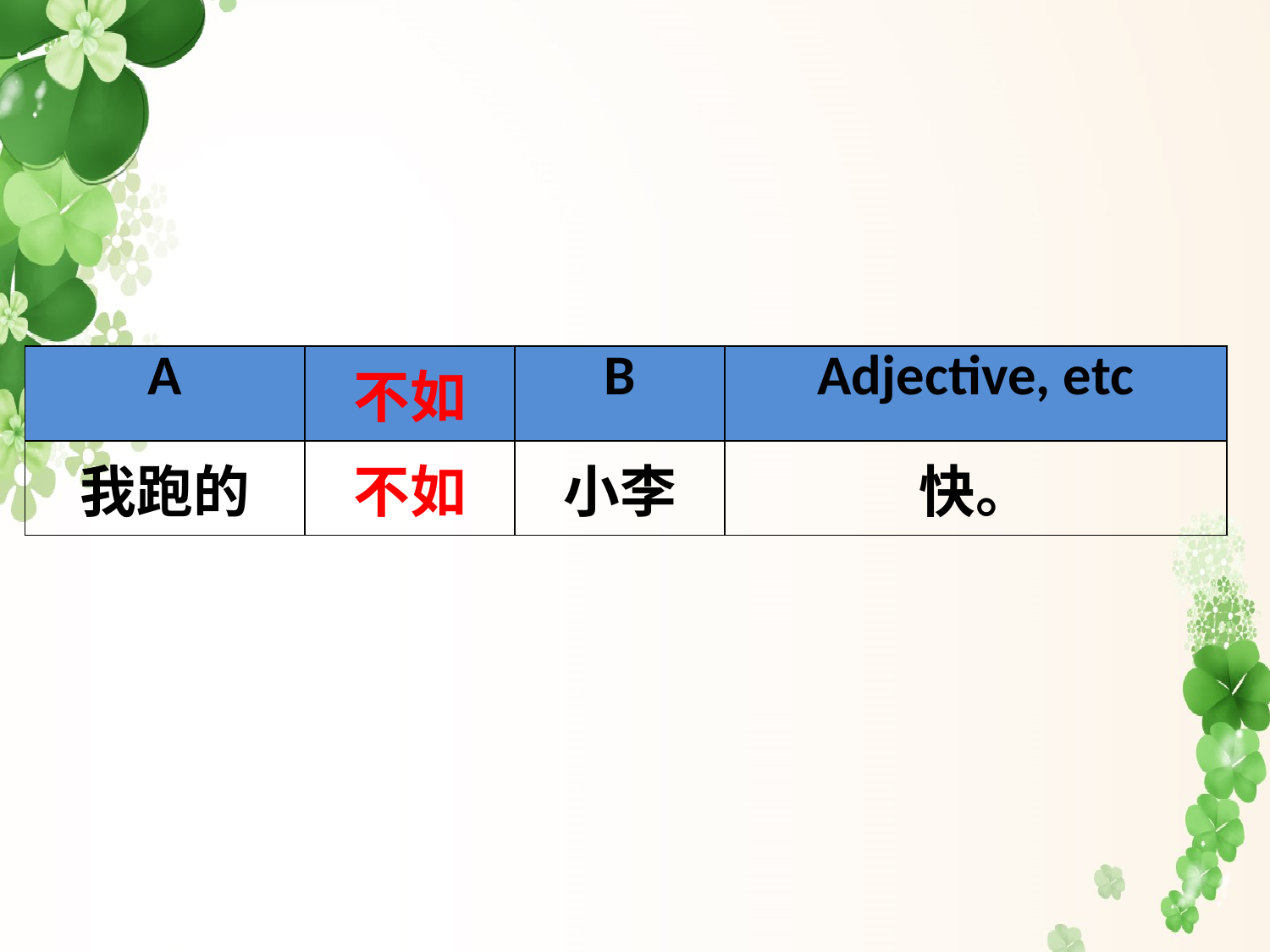

| A | 不如 | B | Adjective, etc |
| --- | --- | --- | --- |
| 我跑的 | 不如 | 小李 | 快。 |